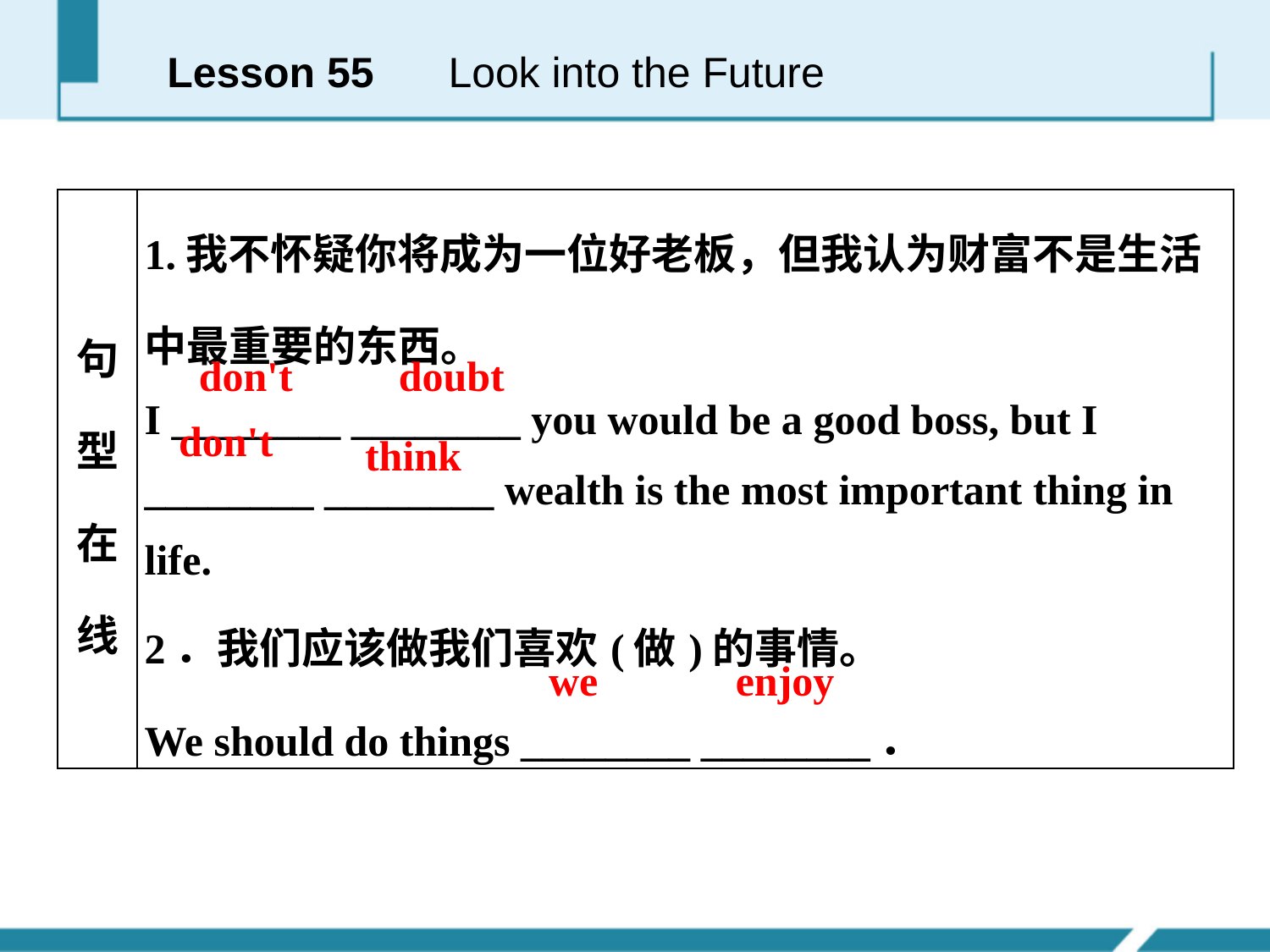

Lesson 55 　Look into the Future
| 句型在线 | 1.我不怀疑你将成为一位好老板，但我认为财富不是生活中最重要的东西。 I \_\_\_\_\_\_\_\_ \_\_\_\_\_\_\_\_ you would be a good boss, but I \_\_\_\_\_\_\_\_ \_\_\_\_\_\_\_\_ wealth is the most important thing in life. 2．我们应该做我们喜欢(做)的事情。 We should do things \_\_\_\_\_\_\_\_ \_\_\_\_\_\_\_\_． |
| --- | --- |
don't          doubt
don't
think
we             enjoy